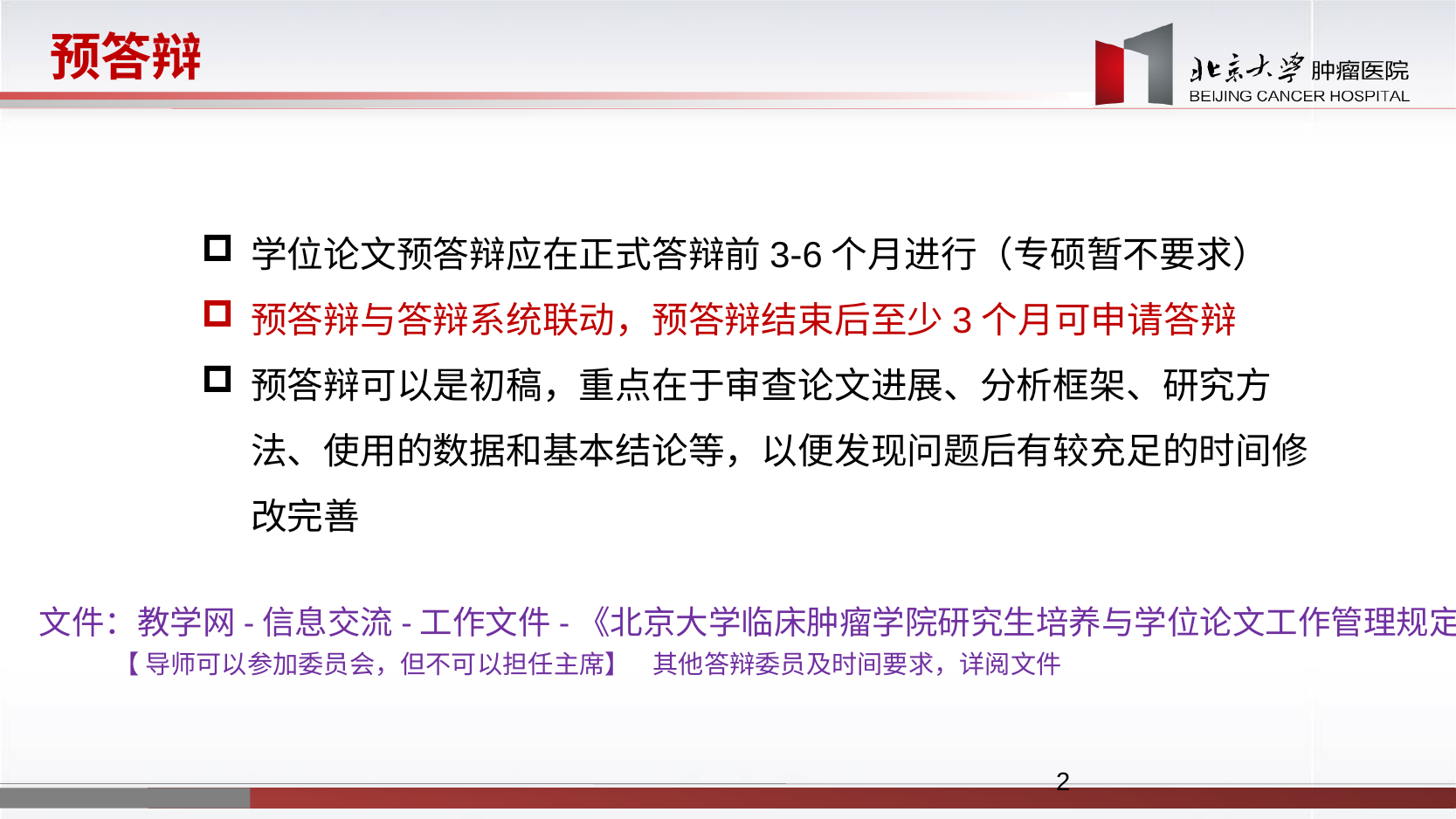

预答辩
学位论文预答辩应在正式答辩前3-6个月进行（专硕暂不要求）
预答辩与答辩系统联动，预答辩结束后至少3个月可申请答辩
预答辩可以是初稿，重点在于审查论文进展、分析框架、研究方法、使用的数据和基本结论等，以便发现问题后有较充足的时间修改完善
文件：教学网-信息交流-工作文件-《北京大学临床肿瘤学院研究生培养与学位论文工作管理规定》
         【 导师可以参加委员会，但不可以担任主席】    其他答辩委员及时间要求，详阅文件
2